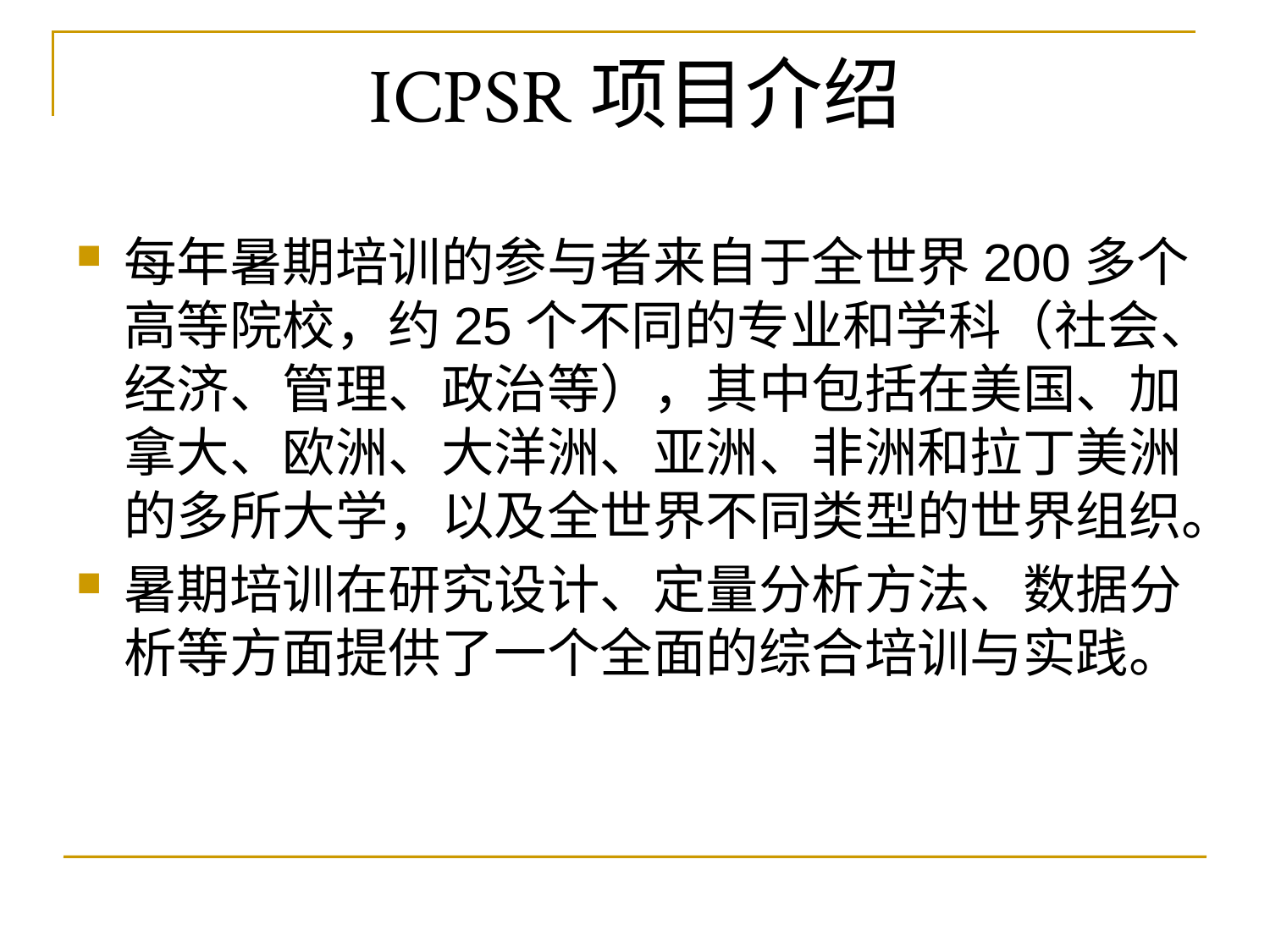

# ICPSR项目介绍
每年暑期培训的参与者来自于全世界200多个高等院校，约25个不同的专业和学科（社会、经济、管理、政治等），其中包括在美国、加拿大、欧洲、大洋洲、亚洲、非洲和拉丁美洲的多所大学，以及全世界不同类型的世界组织。
暑期培训在研究设计、定量分析方法、数据分析等方面提供了一个全面的综合培训与实践。